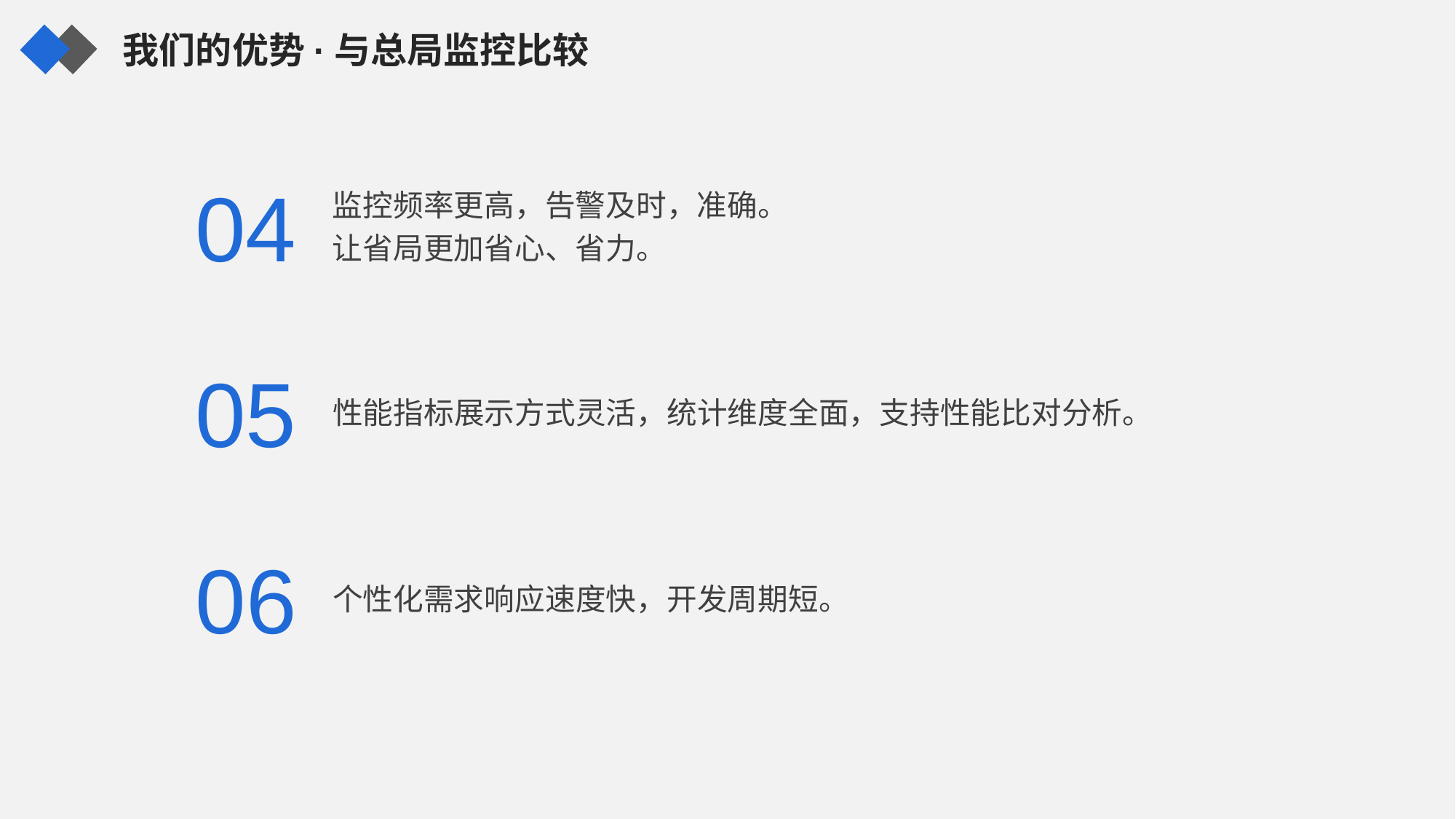

我们的优势·与总局监控比较

04
监控频率更高，告警及时，准确。
让省局更加省心、省力。
05
性能指标展示方式灵活，统计维度全面，支持性能比对分析。
06
个性化需求响应速度快，开发周期短。